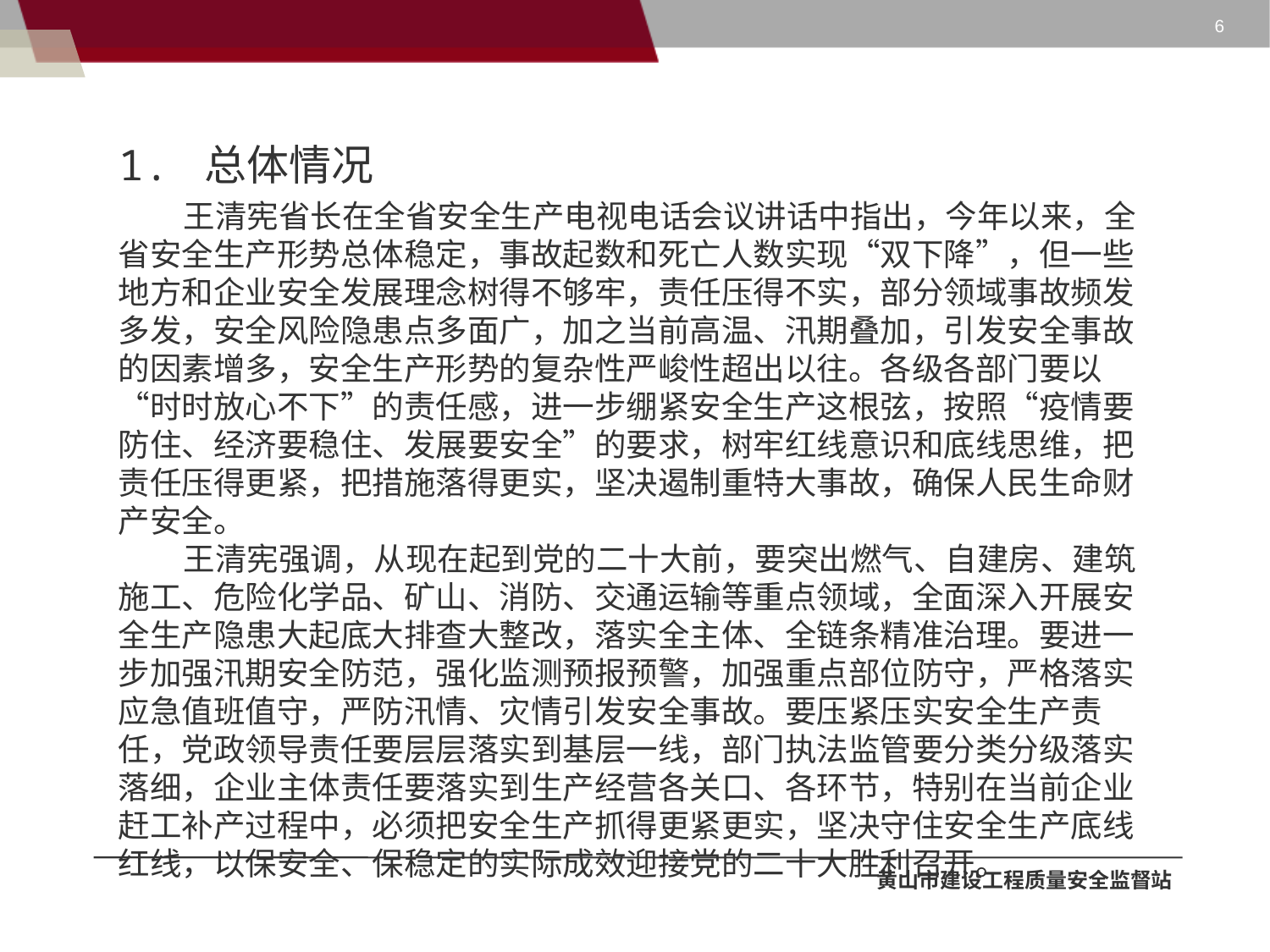

6

1. 总体情况
        王清宪省长在全省安全生产电视电话会议讲话中指出，今年以来，全省安全生产形势总体稳定，事故起数和死亡人数实现“双下降”，但一些地方和企业安全发展理念树得不够牢，责任压得不实，部分领域事故频发多发，安全风险隐患点多面广，加之当前高温、汛期叠加，引发安全事故的因素增多，安全生产形势的复杂性严峻性超出以往。各级各部门要以“时时放心不下”的责任感，进一步绷紧安全生产这根弦，按照“疫情要防住、经济要稳住、发展要安全”的要求，树牢红线意识和底线思维，把责任压得更紧，把措施落得更实，坚决遏制重特大事故，确保人民生命财产安全。
        王清宪强调，从现在起到党的二十大前，要突出燃气、自建房、建筑施工、危险化学品、矿山、消防、交通运输等重点领域，全面深入开展安全生产隐患大起底大排查大整改，落实全主体、全链条精准治理。要进一步加强汛期安全防范，强化监测预报预警，加强重点部位防守，严格落实应急值班值守，严防汛情、灾情引发安全事故。要压紧压实安全生产责任，党政领导责任要层层落实到基层一线，部门执法监管要分类分级落实落细，企业主体责任要落实到生产经营各关口、各环节，特别在当前企业赶工补产过程中，必须把安全生产抓得更紧更实，坚决守住安全生产底线红线，以保安全、保稳定的实际成效迎接党的二十大胜利召开。